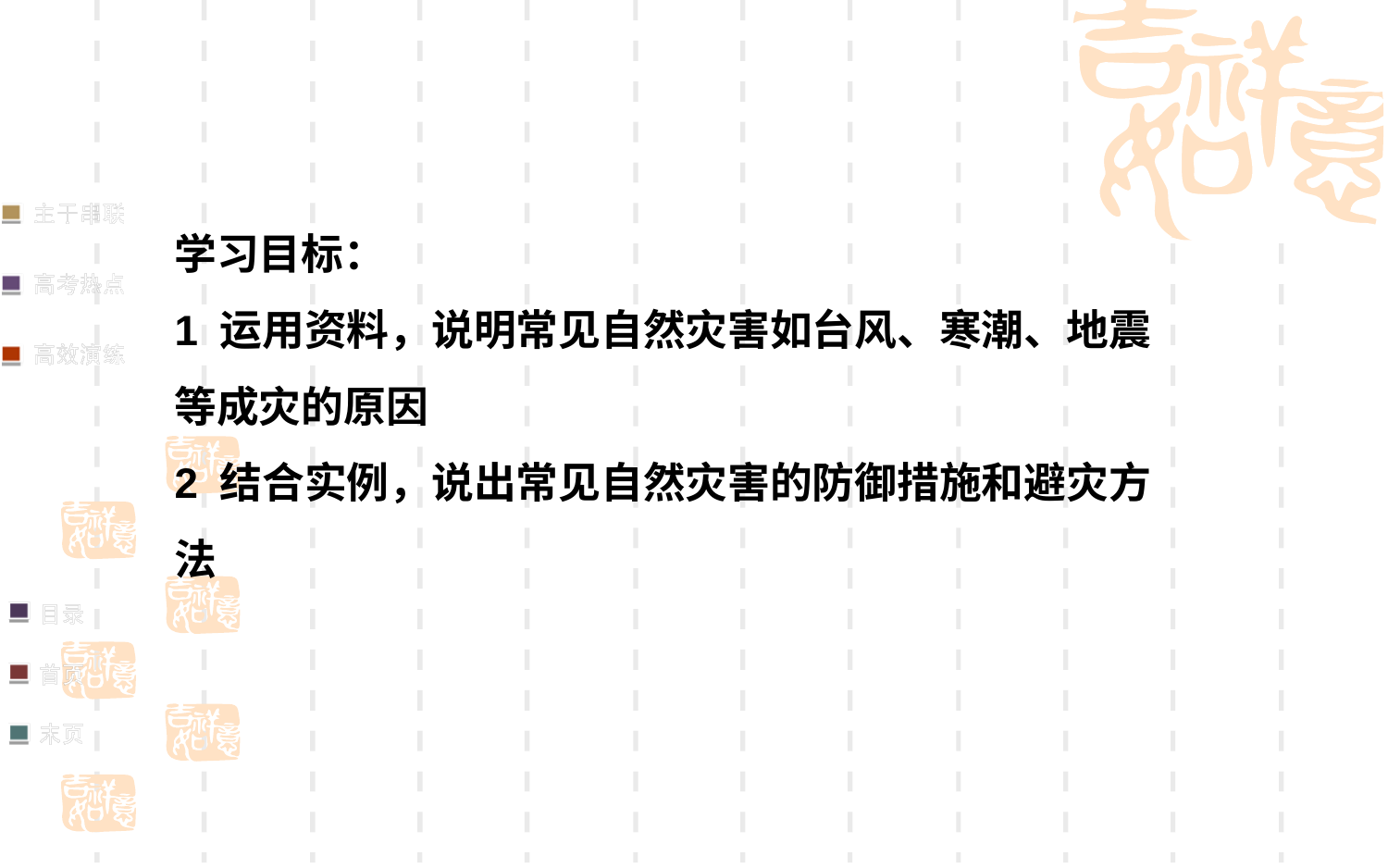

学习目标：
1 运用资料，说明常见自然灾害如台风、寒潮、地震等成灾的原因
2 结合实例，说出常见自然灾害的防御措施和避灾方法